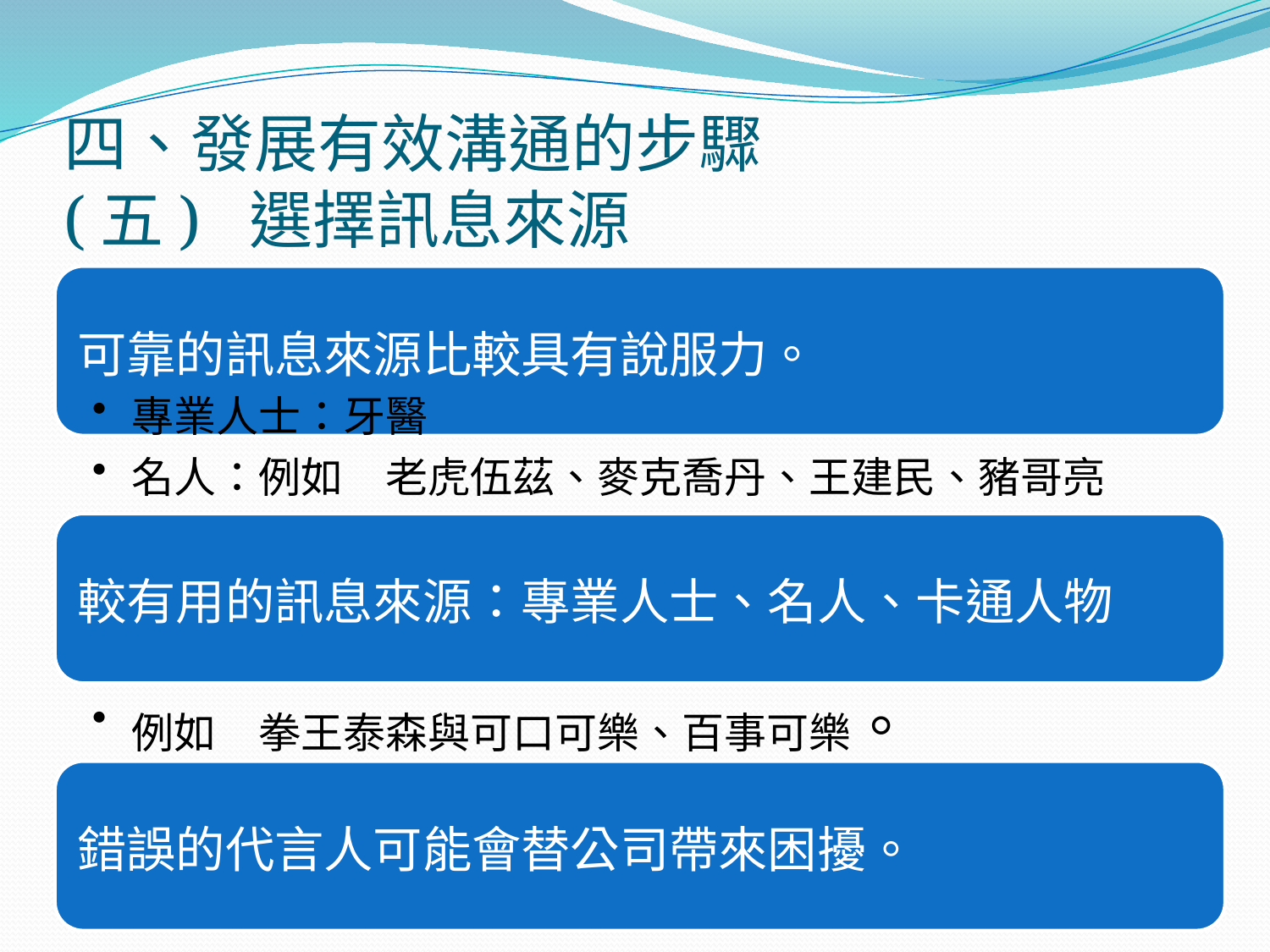

# 四、發展有效溝通的步驟 (五)  選擇訊息來源
可靠的訊息來源比較具有說服力。
較有用的訊息來源：專業人士、名人、卡通人物
錯誤的代言人可能會替公司帶來困擾。
專業人士：牙醫
名人：例如　老虎伍茲、麥克喬丹、王建民、豬哥亮
卡通人物：例如　史努比、海綿寶寶。
例如　拳王泰森與可口可樂、百事可樂。
28